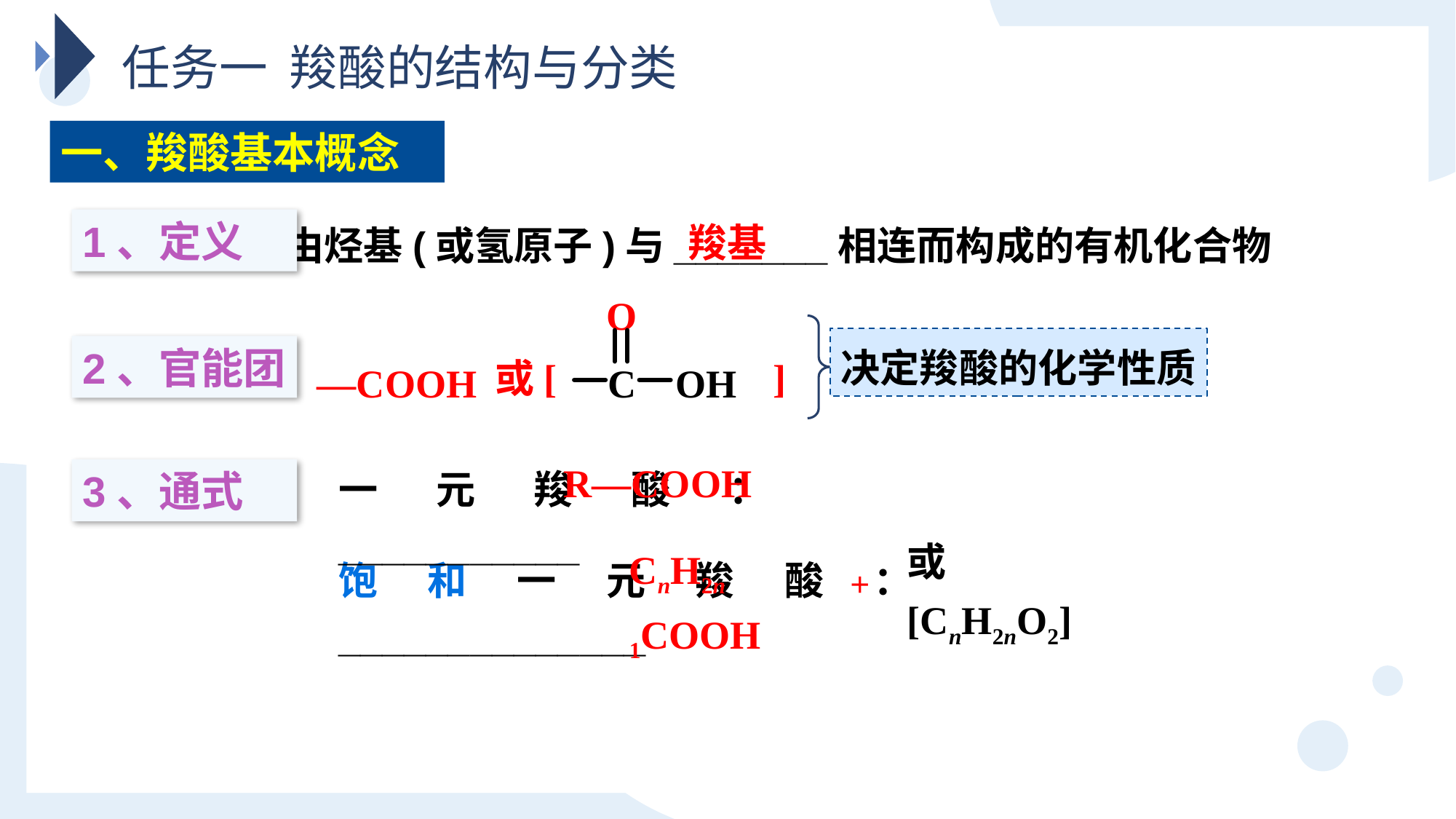

任务一  羧酸的结构与分类

一、羧酸基本概念
羧基
由烃基(或氢原子)与_______相连而构成的有机化合物
1、定义
O
C
OH
或[                      ]

决定羧酸的化学性质
2、官能团
—COOH
R—COOH
一元羧酸：___________
3、通式
或[CnH2nO2]
CnH2n＋1COOH
饱和一元羧酸：______________